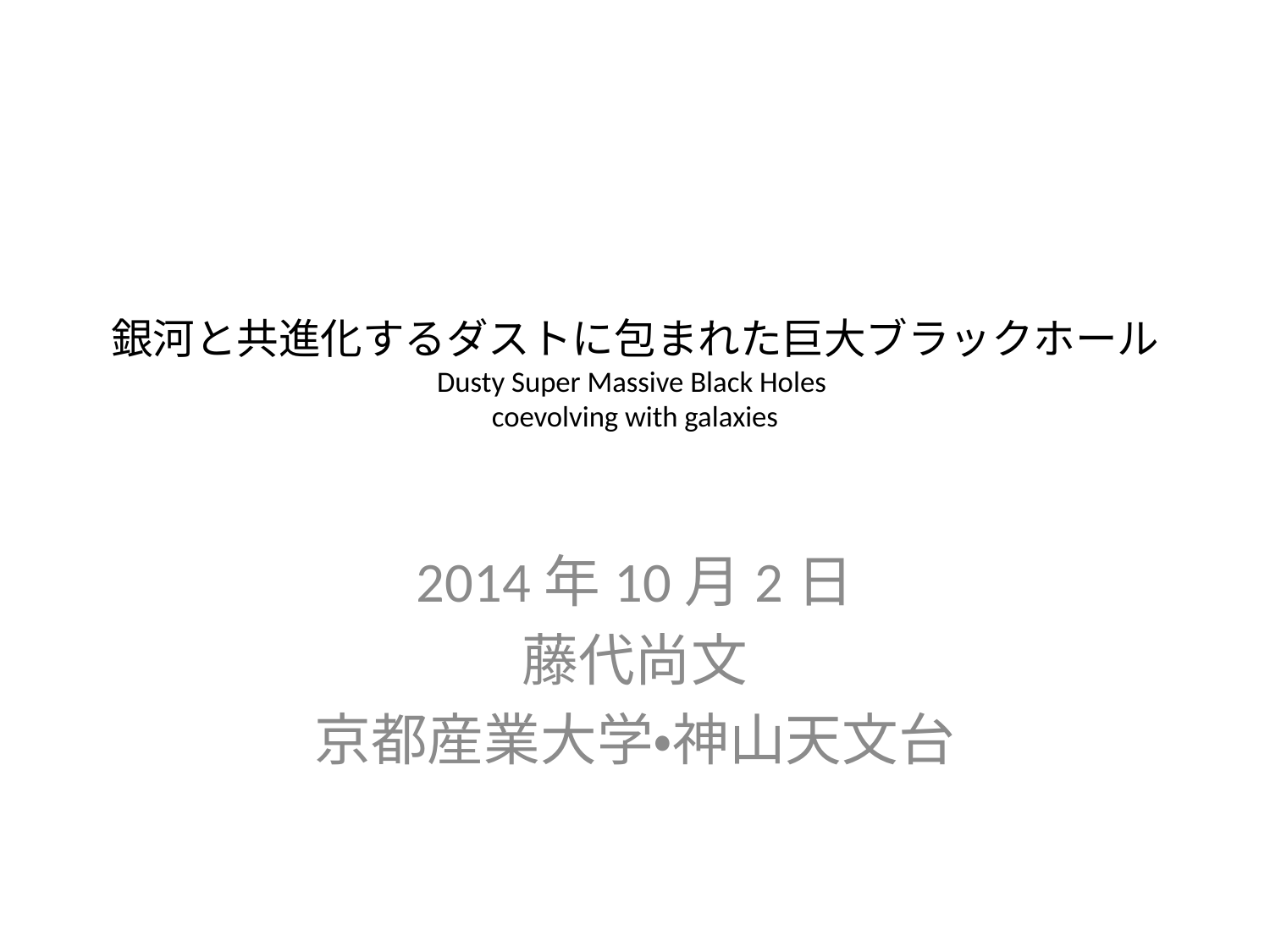

# 銀河と共進化するダストに包まれた巨大ブラックホール Dusty Super Massive Black Holes coevolving with galaxies
2014年10月2日
藤代尚文
京都産業大学・神山天文台